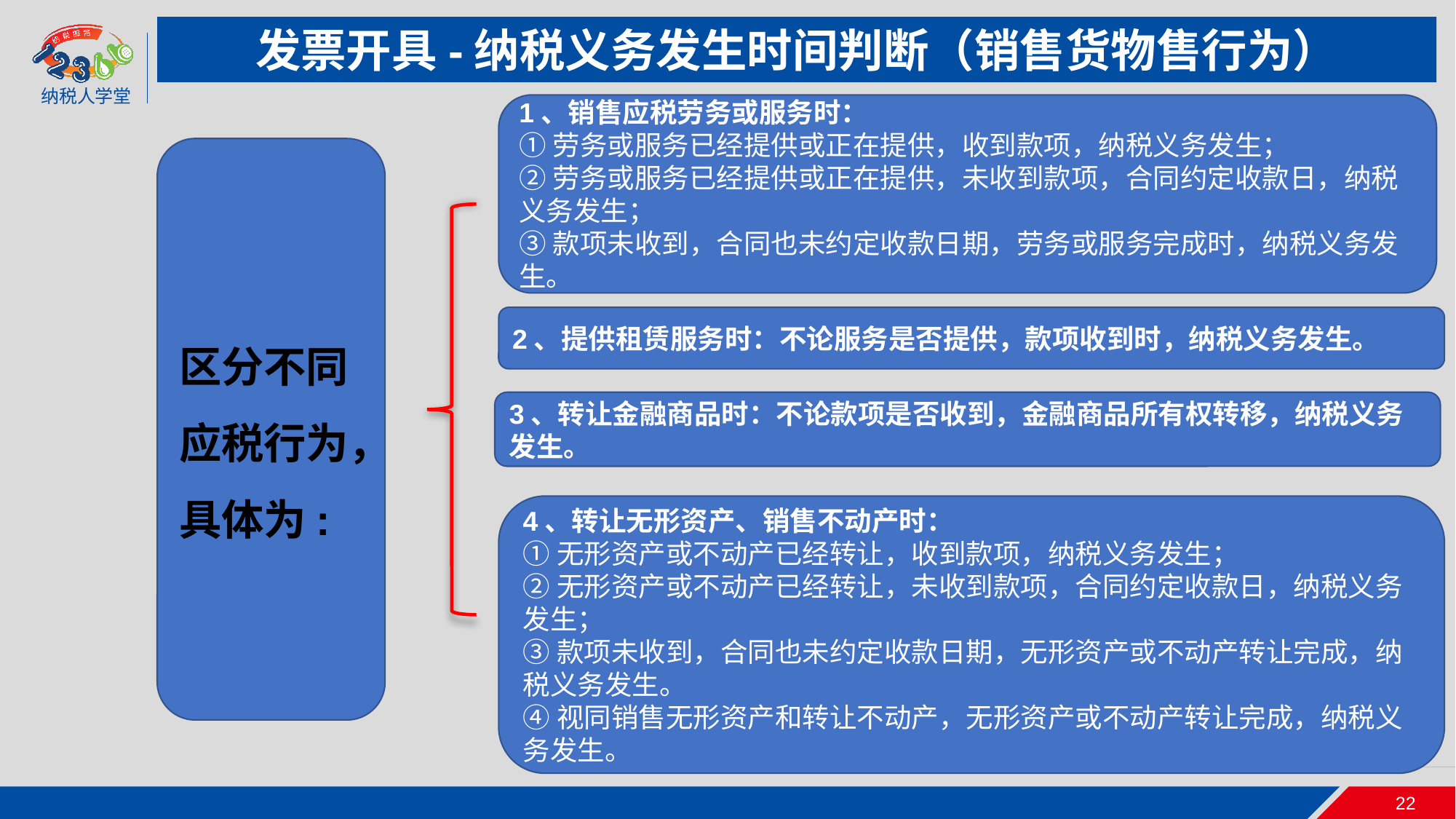

发票开具-纳税义务发生时间判断（销售货物售行为）
1、销售应税劳务或服务时：
①劳务或服务已经提供或正在提供，收到款项，纳税义务发生；
②劳务或服务已经提供或正在提供，未收到款项，合同约定收款日，纳税义务发生；
③款项未收到，合同也未约定收款日期，劳务或服务完成时，纳税义务发生。
区分不同应税行为，具体为:

2、提供租赁服务时：不论服务是否提供，款项收到时，纳税义务发生。
3、转让金融商品时：不论款项是否收到，金融商品所有权转移，纳税义务发生。
4、转让无形资产、销售不动产时：
①无形资产或不动产已经转让，收到款项，纳税义务发生；
②无形资产或不动产已经转让，未收到款项，合同约定收款日，纳税义务发生；
③款项未收到，合同也未约定收款日期，无形资产或不动产转让完成，纳税义务发生。
④视同销售无形资产和转让不动产，无形资产或不动产转让完成，纳税义务发生。
22